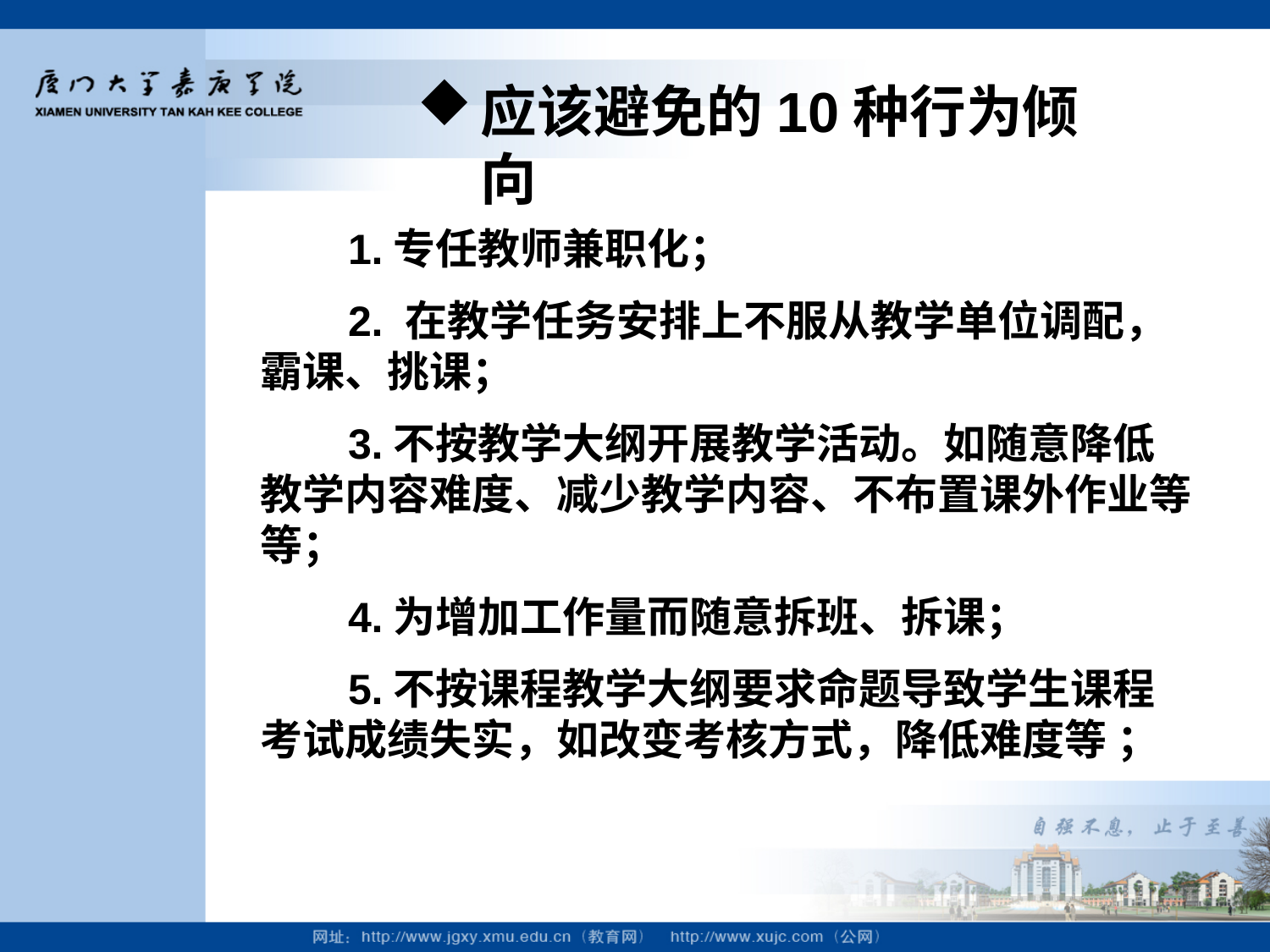

应该避免的10种行为倾向
1.专任教师兼职化；
2. 在教学任务安排上不服从教学单位调配，霸课、挑课；
3.不按教学大纲开展教学活动。如随意降低教学内容难度、减少教学内容、不布置课外作业等等；
4.为增加工作量而随意拆班、拆课；
5.不按课程教学大纲要求命题导致学生课程考试成绩失实，如改变考核方式，降低难度等 ；